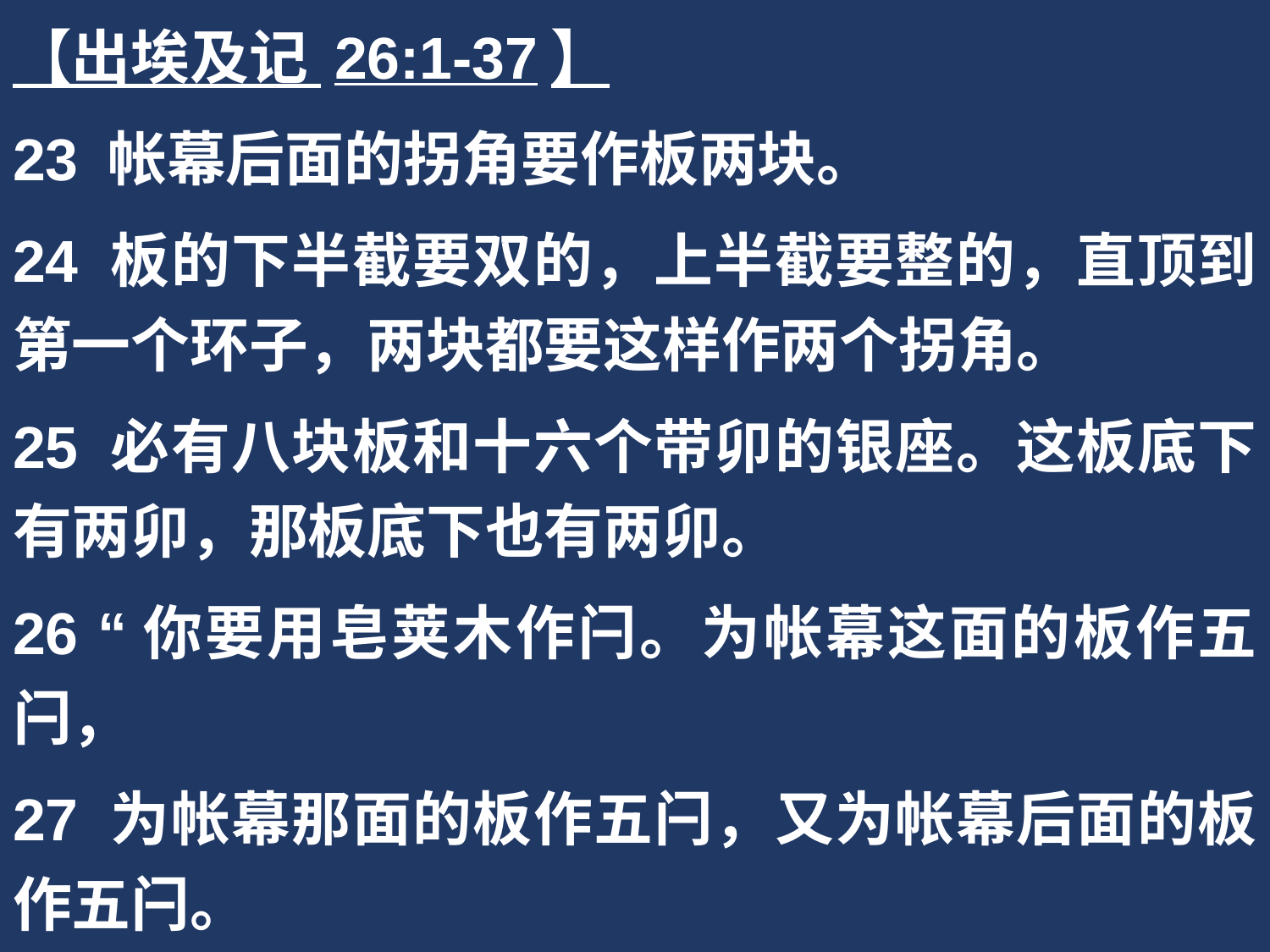

【出埃及记 26:1-37】
23 帐幕后面的拐角要作板两块。
24 板的下半截要双的，上半截要整的，直顶到第一个环子，两块都要这样作两个拐角。
25 必有八块板和十六个带卯的银座。这板底下有两卯，那板底下也有两卯。
26 “你要用皂荚木作闩。为帐幕这面的板作五闩，
27 为帐幕那面的板作五闩，又为帐幕后面的板作五闩。